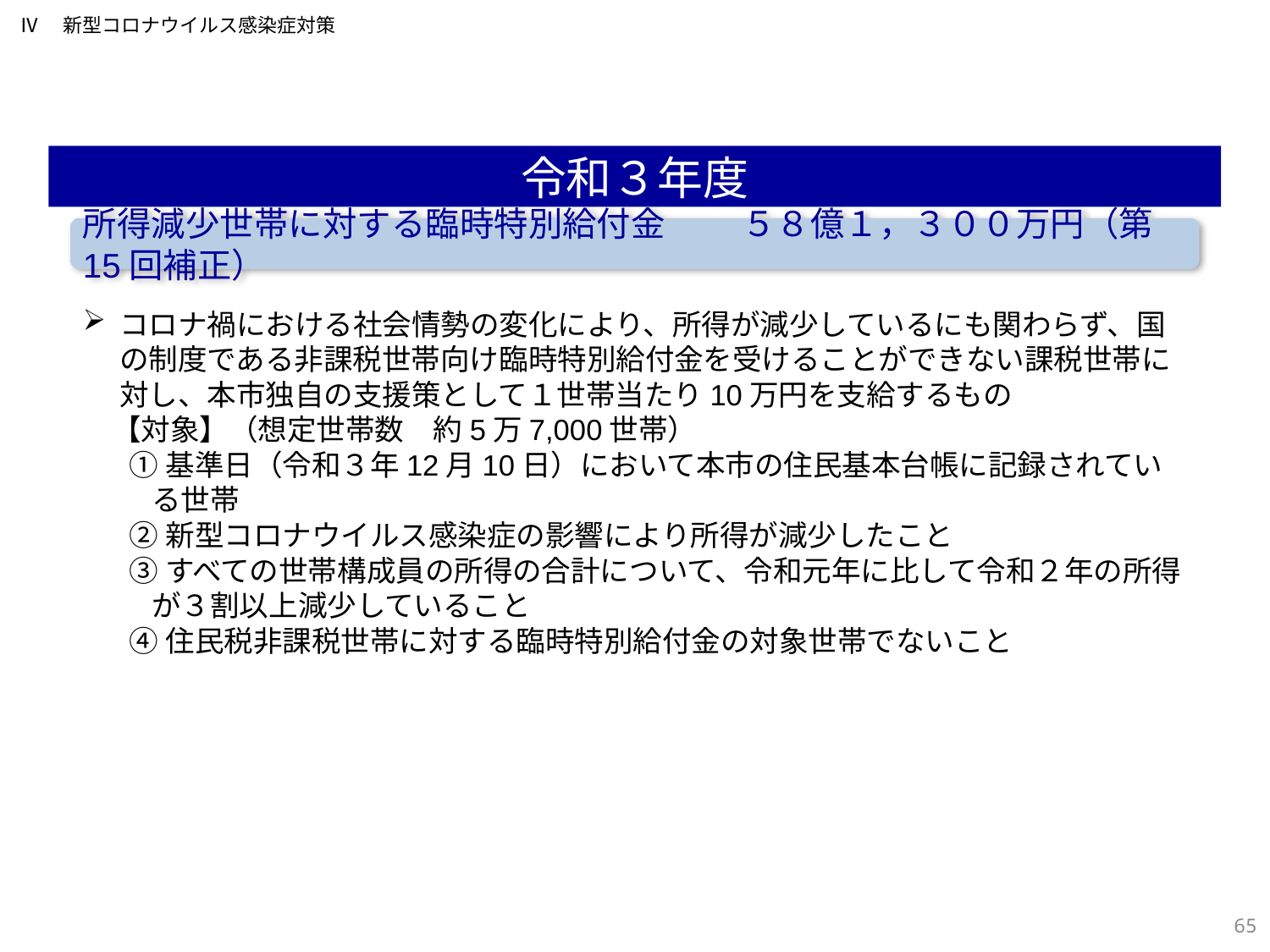

Ⅳ　新型コロナウイルス感染症対策
令和３年度
所得減少世帯に対する臨時特別給付金　　 ５８億１，３００万円（第15回補正）

コロナ禍における社会情勢の変化により、所得が減少しているにも関わらず、国の制度である非課税世帯向け臨時特別給付金を受けることができない課税世帯に対し、本市独自の支援策として１世帯当たり10万円を支給するもの
　【対象】（想定世帯数　約5万7,000世帯）
①基準日（令和３年12月10日）において本市の住民基本台帳に記録されている世帯
②新型コロナウイルス感染症の影響により所得が減少したこと
③すべての世帯構成員の所得の合計について、令和元年に比して令和２年の所得が３割以上減少していること
④住民税非課税世帯に対する臨時特別給付金の対象世帯でないこと
65